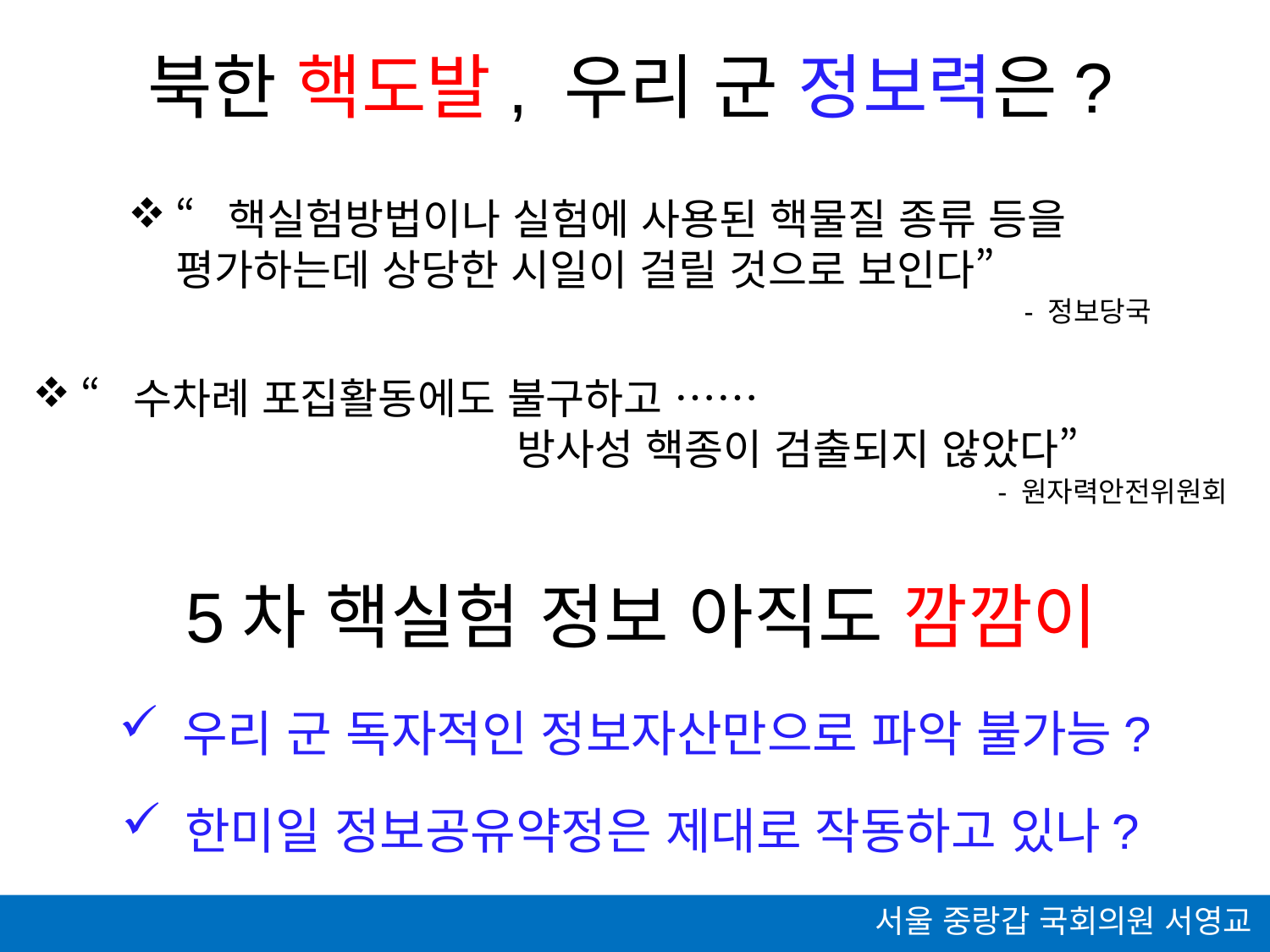

북한 핵도발, 우리 군 정보력은?
“핵실험방법이나 실험에 사용된 핵물질 종류 등을 평가하는데 상당한 시일이 걸릴 것으로 보인다”
- 정보당국
“수차례 포집활동에도 불구하고 ……
                                        방사성 핵종이 검출되지 않았다”
- 원자력안전위원회
5차 핵실험 정보 아직도 깜깜이
우리 군 독자적인 정보자산만으로 파악 불가능?
한미일 정보공유약정은 제대로 작동하고 있나?

서울 중랑갑 국회의원 서영교